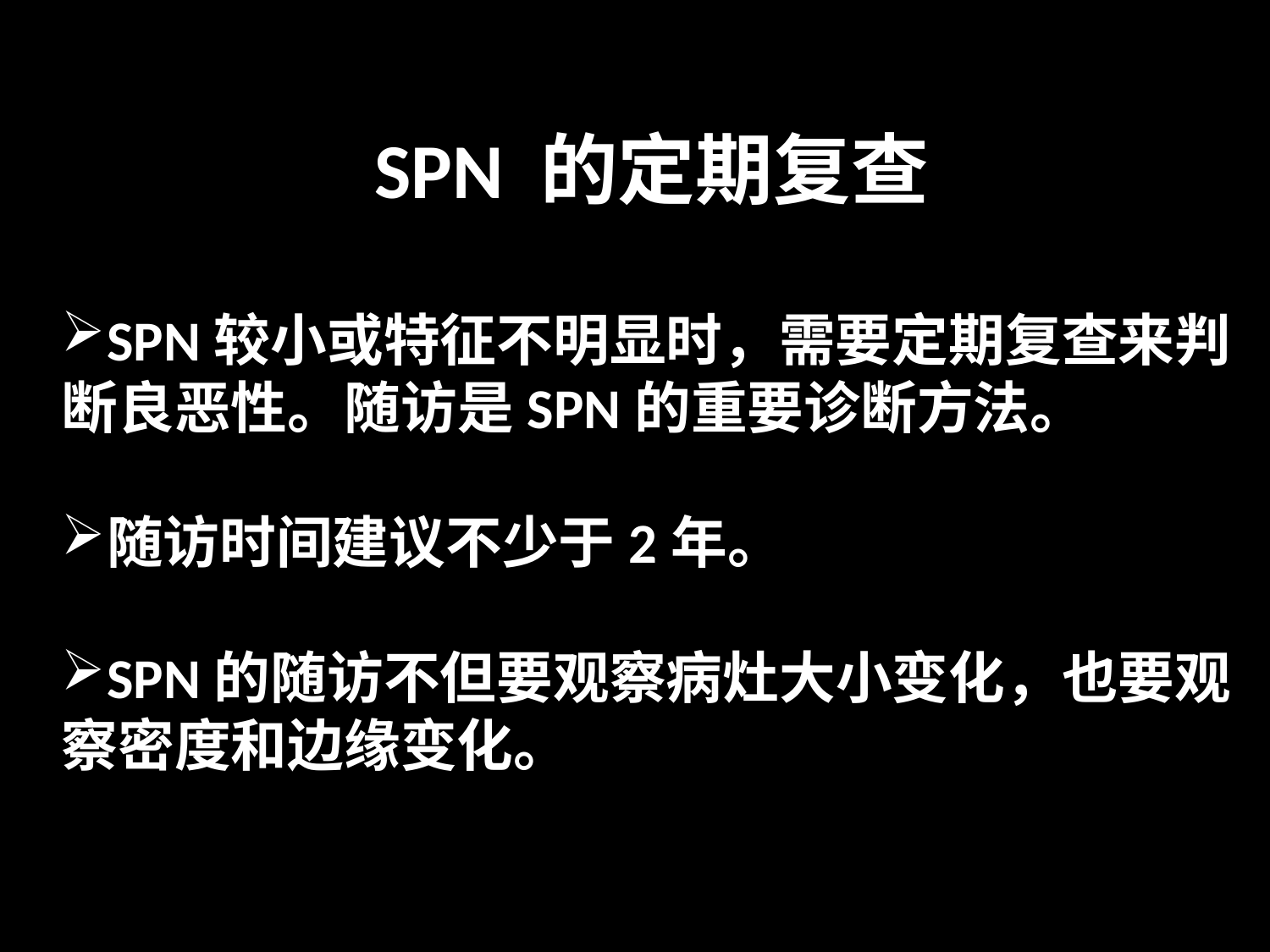

SPN 的定期复查
SPN较小或特征不明显时，需要定期复查来判断良恶性。随访是SPN的重要诊断方法。

随访时间建议不少于2年。

SPN的随访不但要观察病灶大小变化，也要观察密度和边缘变化。